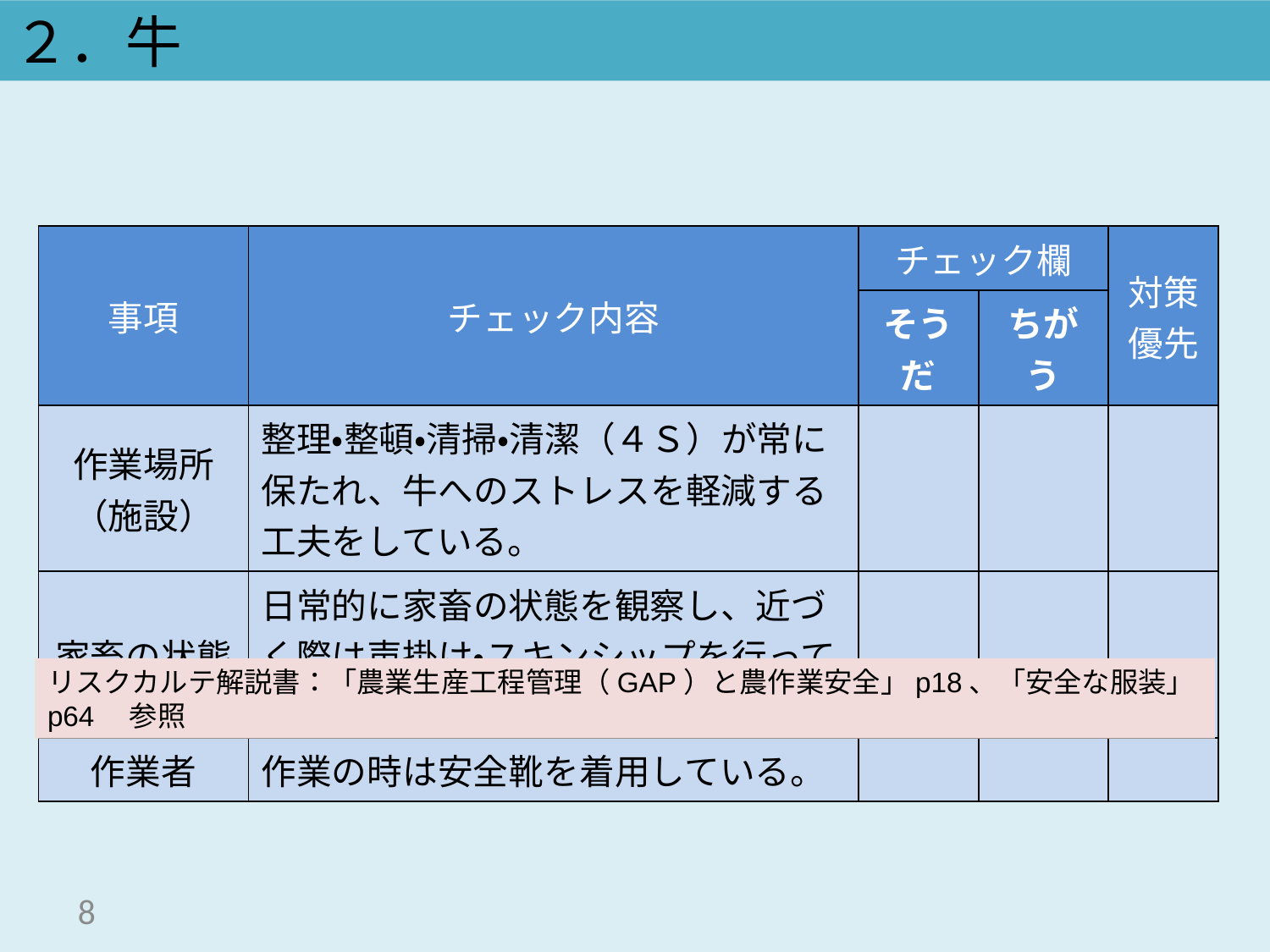

２．牛
| 事項 | チェック内容 | チェック欄 |  | 対策 優先 |
| --- | --- | --- | --- | --- |
|  |  | そうだ | ちがう |  |
| 作業場所（施設） | 整理・整頓・清掃・清潔（４Ｓ）が常に保たれ、牛へのストレスを軽減する工夫をしている。 |  |  |  |
| 家畜の状態 | 日常的に家畜の状態を観察し、近づく際は声掛け・スキンシップを行っている。 |  |  |  |
| 作業者 | 作業の時は安全靴を着用している。 |  |  |  |
リスクカルテ解説書：「農業生産工程管理（GAP）と農作業安全」p18、「安全な服装」p64　参照
8